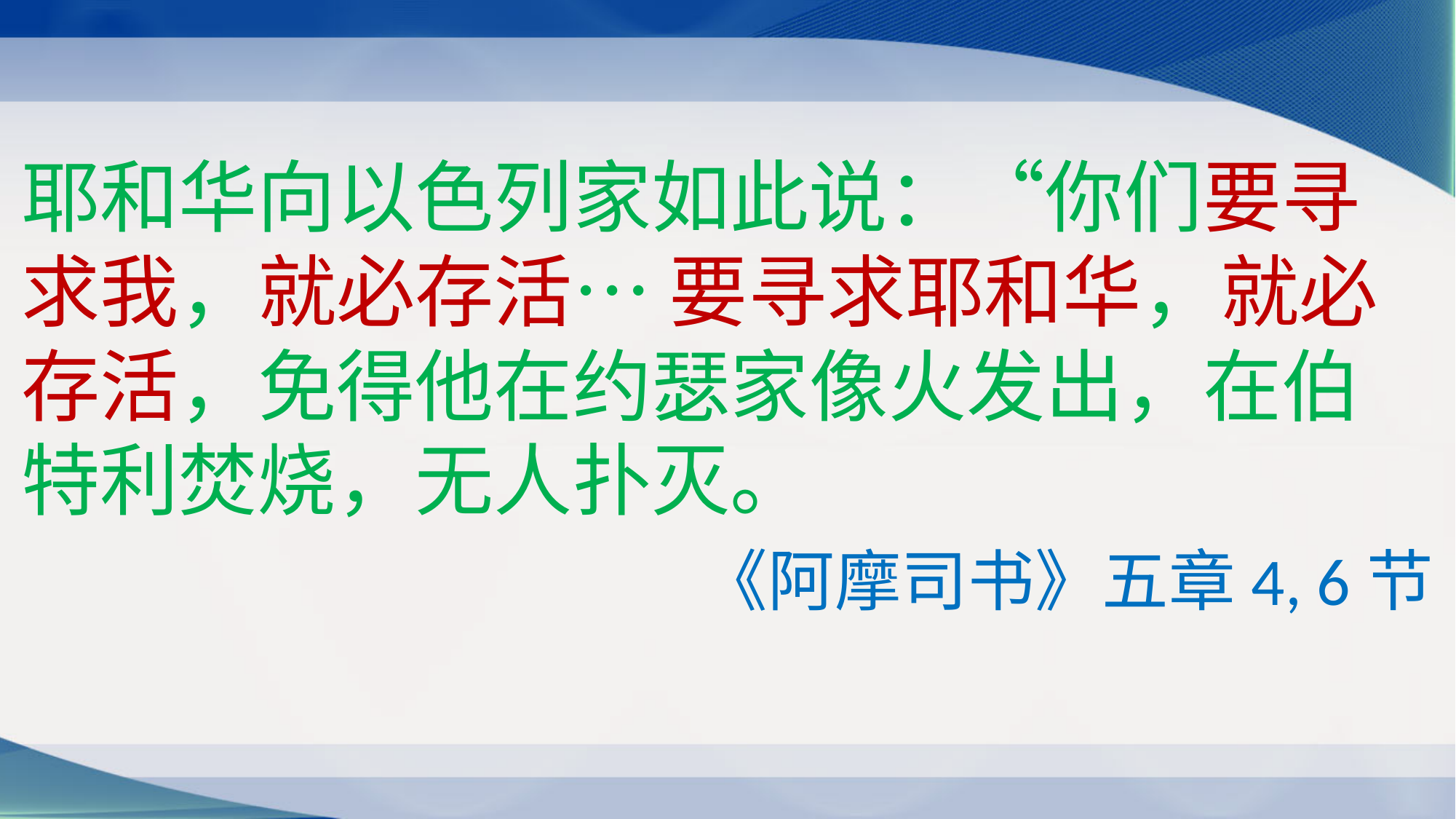

耶和华向以色列家如此说：“你们要寻求我，就必存活… 要寻求耶和华，就必存活，免得他在约瑟家像火发出，在伯特利焚烧，无人扑灭。
《阿摩司书》五章4, 6节